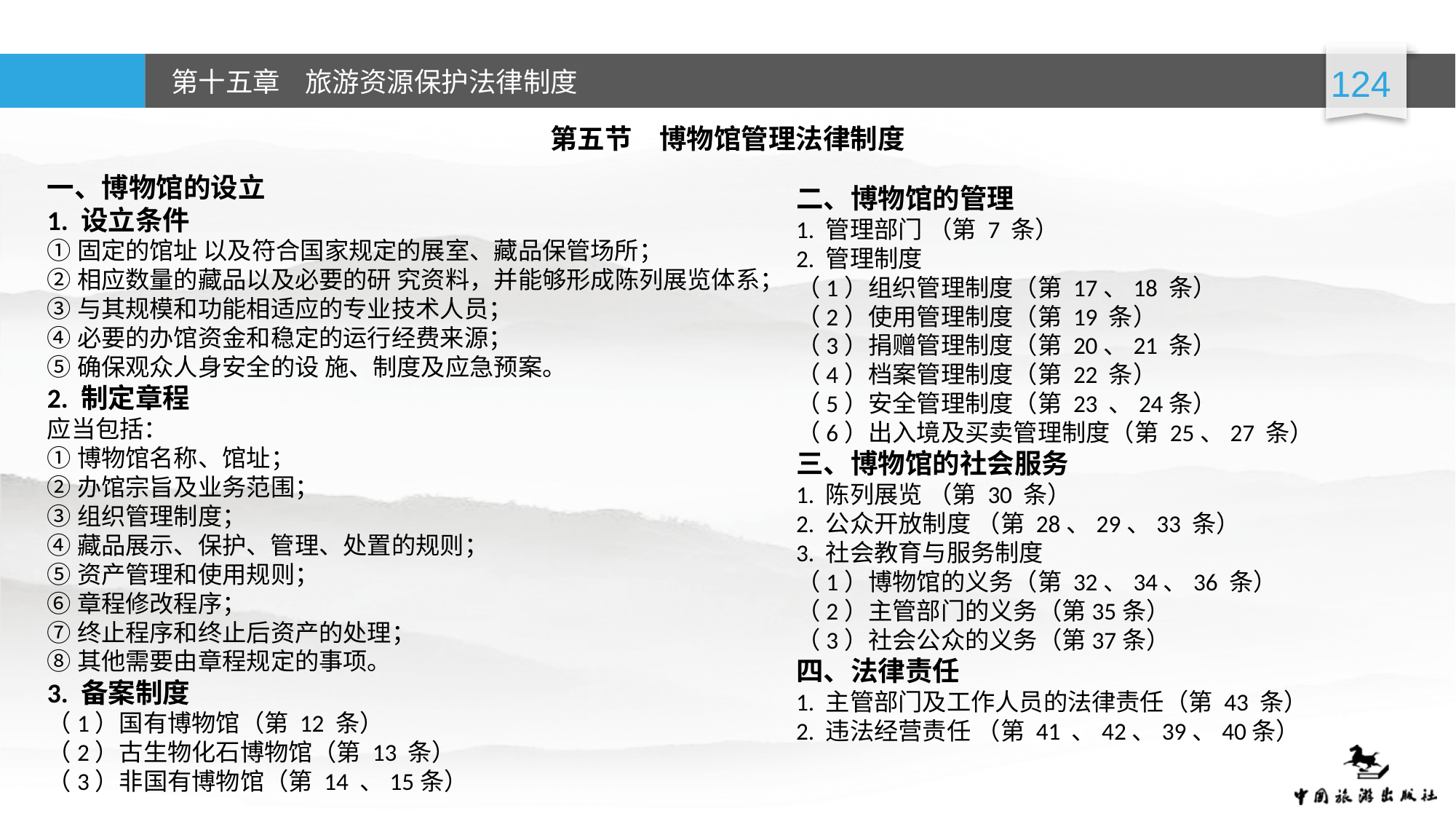

第五节　博物馆管理法律制度
一、博物馆的设立
1. 设立条件
①固定的馆址 以及符合国家规定的展室、藏品保管场所；
②相应数量的藏品以及必要的研 究资料，并能够形成陈列展览体系；
③与其规模和功能相适应的专业技术人员；
④必要的办馆资金和稳定的运行经费来源；
⑤确保观众人身安全的设 施、制度及应急预案。
2. 制定章程
应当包括：
①博物馆名称、馆址；
②办馆宗旨及业务范围；
③组织管理制度；
④藏品展示、保护、管理、处置的规则；
⑤资产管理和使用规则；
⑥章程修改程序；
⑦终止程序和终止后资产的处理；
⑧其他需要由章程规定的事项。
3. 备案制度
（1）国有博物馆（第 12 条）
（2）古生物化石博物馆（第 13 条）
（3）非国有博物馆（第 14 、15条）
二、博物馆的管理
1. 管理部门 （第 7 条）
2. 管理制度
（1）组织管理制度（第 17、18 条）
（2）使用管理制度（第 19 条）
（3）捐赠管理制度（第 20、21 条）
（4）档案管理制度（第 22 条）
（5）安全管理制度（第 23 、24条）
（6）出入境及买卖管理制度（第 25、27 条）
三、博物馆的社会服务
1. 陈列展览 （第 30 条）
2. 公众开放制度 （第 28、29、33 条）
3. 社会教育与服务制度
（1）博物馆的义务（第 32、34、36 条）
（2）主管部门的义务（第35条）
（3）社会公众的义务（第37条）
四、法律责任
1. 主管部门及工作人员的法律责任（第 43 条）
2. 违法经营责任 （第 41 、42、39、40条）